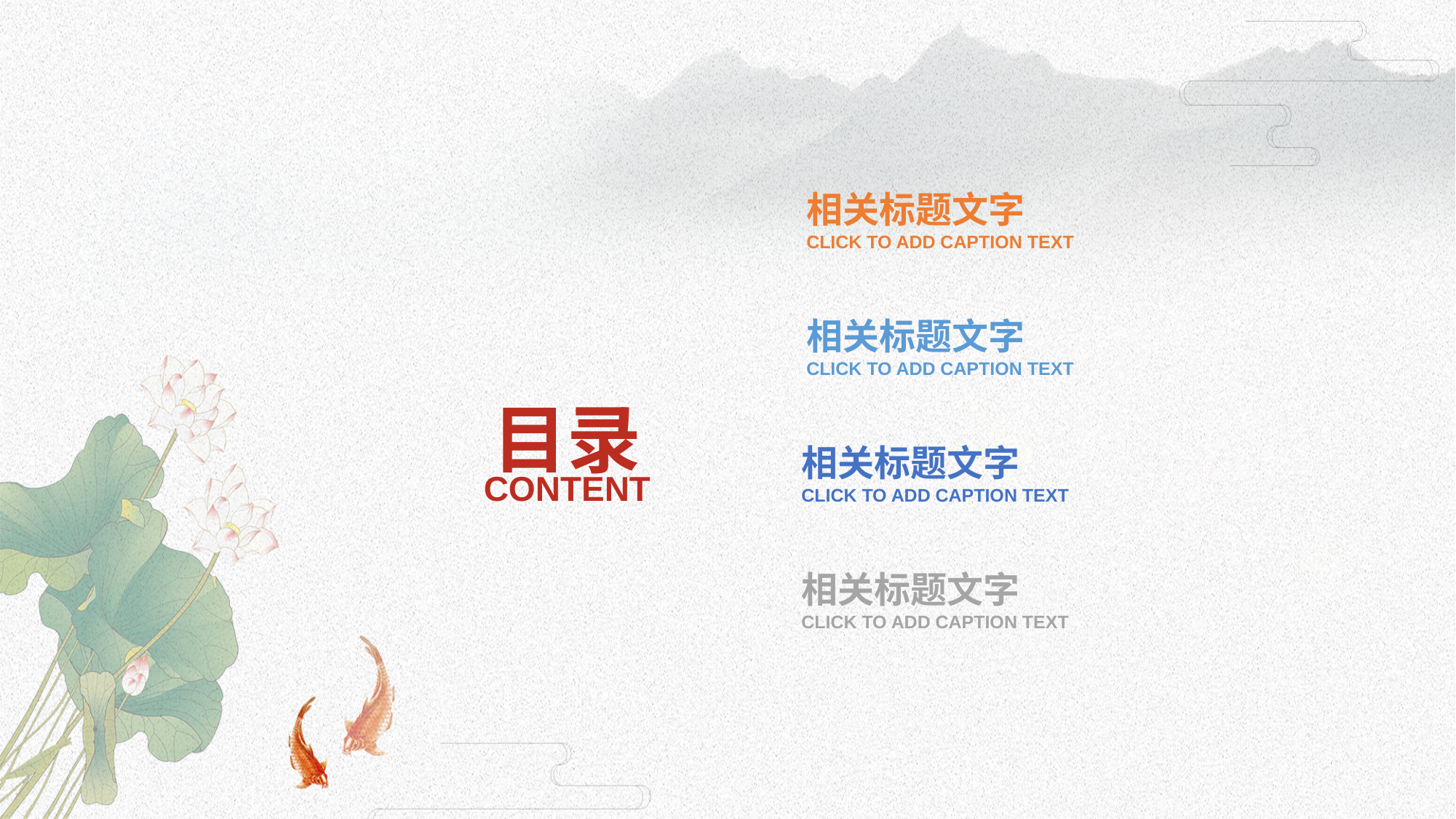

相关标题文字
CLICK TO ADD CAPTION TEXT
相关标题文字
CLICK TO ADD CAPTION TEXT
相关标题文字
CLICK TO ADD CAPTION TEXT
相关标题文字
CLICK TO ADD CAPTION TEXT
目录
CONTENT